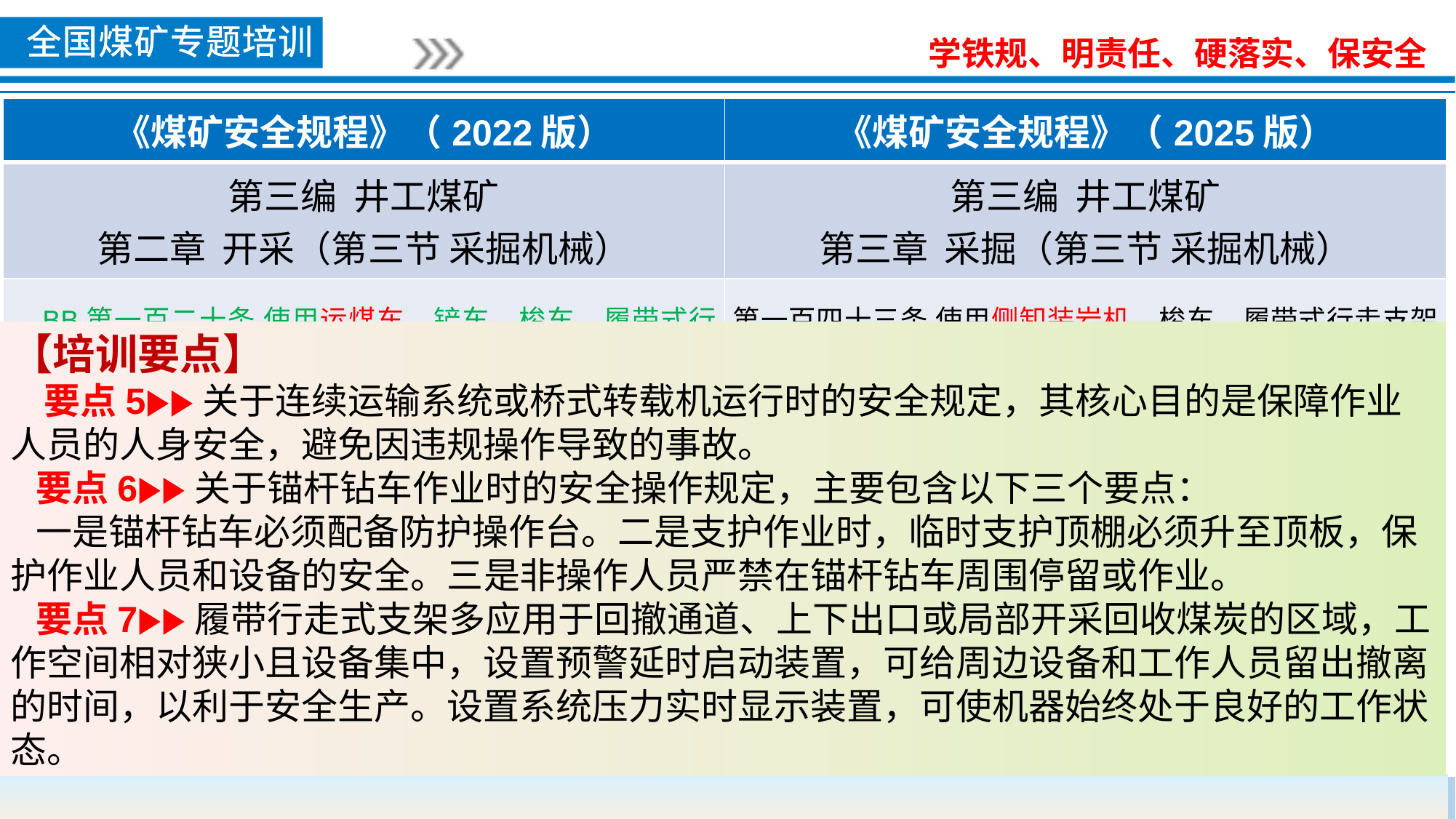

| 《煤矿安全规程》（2022版） | 《煤矿安全规程》（2025版） |
| --- | --- |
| 第三编 井工煤矿 第二章 开采（第三节 采掘机械） | 第三编 井工煤矿 第三章 采掘（第三节 采掘机械） |
| BB第一百二十条 使用运煤车、铲车、梭车、履带式行走支架、锚杆钻车、给料破碎机、连续运输系统或者桥式转载机等掘进机后配套设备时，必须遵守下列规定： （六）锚杆钻车作业时必须有防护操作台，支护作业时必须将临时支护顶棚升至顶板。非操作人员严禁在锚杆钻车周围停留或者作业。 （七）履带行走式支架应当具有预警延时启动装置、系统压力实时显示装置，以及自救、逃逸功能。 | 第一百四十三条 使用侧卸装岩机、梭车、履带式行走支架、锚杆钻车、给料破碎机、连续运输系统或者桥式转载机等掘进机后配套设备时，必须遵守下列规定： （六）锚杆钻车作业时必须有防护操作台，支护作业时必须将临时支护顶棚升至顶板。非操作人员严禁在锚杆钻车周围停留或者作业。 （七）履带行走式支架应当具有预警延时启动装置、系统压力实时显示装置，以及自救、逃逸功能。 |
【培训要点】
   要点5▶▶关于连续运输系统或桥式转载机运行时的安全规定，其核心目的是保障作业人员的人身安全，避免因违规操作导致的事故。
  要点6▶▶关于锚杆钻车作业时的安全操作规定，主要包含以下三个要点：
  一是锚杆钻车必须配备防护操作台。二是支护作业时，临时支护顶棚必须升至顶板，保护作业人员和设备的安全。三是非操作人员严禁在锚杆钻车周围停留或作业。
  要点7▶▶履带行走式支架多应用于回撤通道、上下出口或局部开采回收煤炭的区域，工作空间相对狭小且设备集中，设置预警延时启动装置，可给周边设备和工作人员留出撤离的时间，以利于安全生产。设置系统压力实时显示装置，可使机器始终处于良好的工作状态。